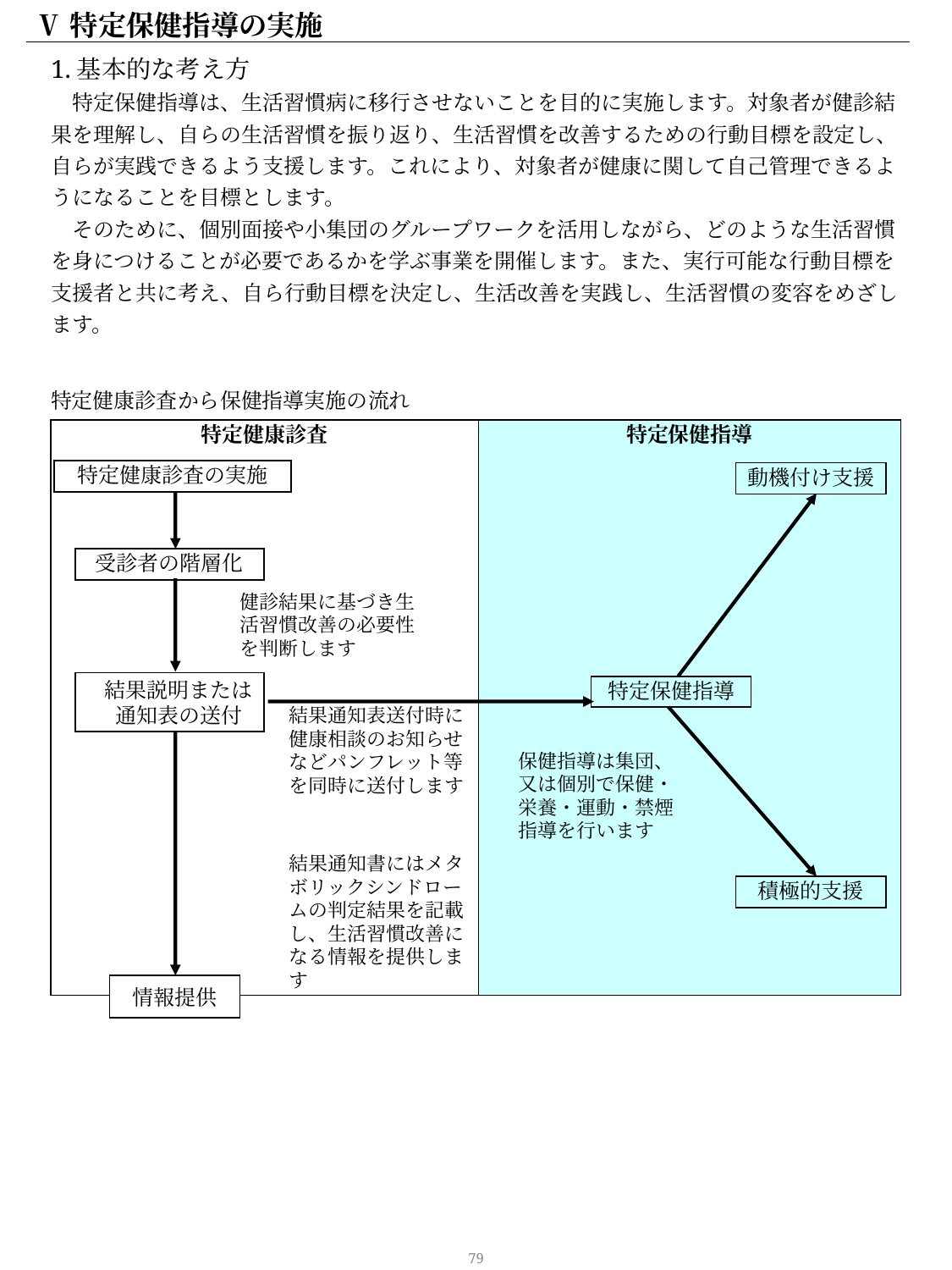

Ⅴ特定保健指導の実施
1.基本的な考え方
　特定保健指導は、生活習慣病に移行させないことを目的に実施します。対象者が健診結果を理解し、自らの生活習慣を振り返り、生活習慣を改善するための行動目標を設定し、自らが実践できるよう支援します。これにより、対象者が健康に関して自己管理できるようになることを目標とします。
　そのために、個別面接や小集団のグループワークを活用しながら、どのような生活習慣を身につけることが必要であるかを学ぶ事業を開催します。また、実行可能な行動目標を支援者と共に考え、自ら行動目標を決定し、生活改善を実践し、生活習慣の変容をめざします。

特定健康診査から保健指導実施の流れ
特定健康診査
特定保健指導
特定健康診査の実施
動機付け支援

受診者の階層化

健診結果に基づき生活習慣改善の必要性を判断します
結果説明または
通知表の送付
特定保健指導
結果通知表送付時に健康相談のお知らせなどパンフレット等を同時に送付します

保健指導は集団、又は個別で保健・栄養・運動・禁煙指導を行います
結果通知書にはメタボリックシンドロームの判定結果を記載し、生活習慣改善になる情報を提供します

積極的支援
情報提供

79